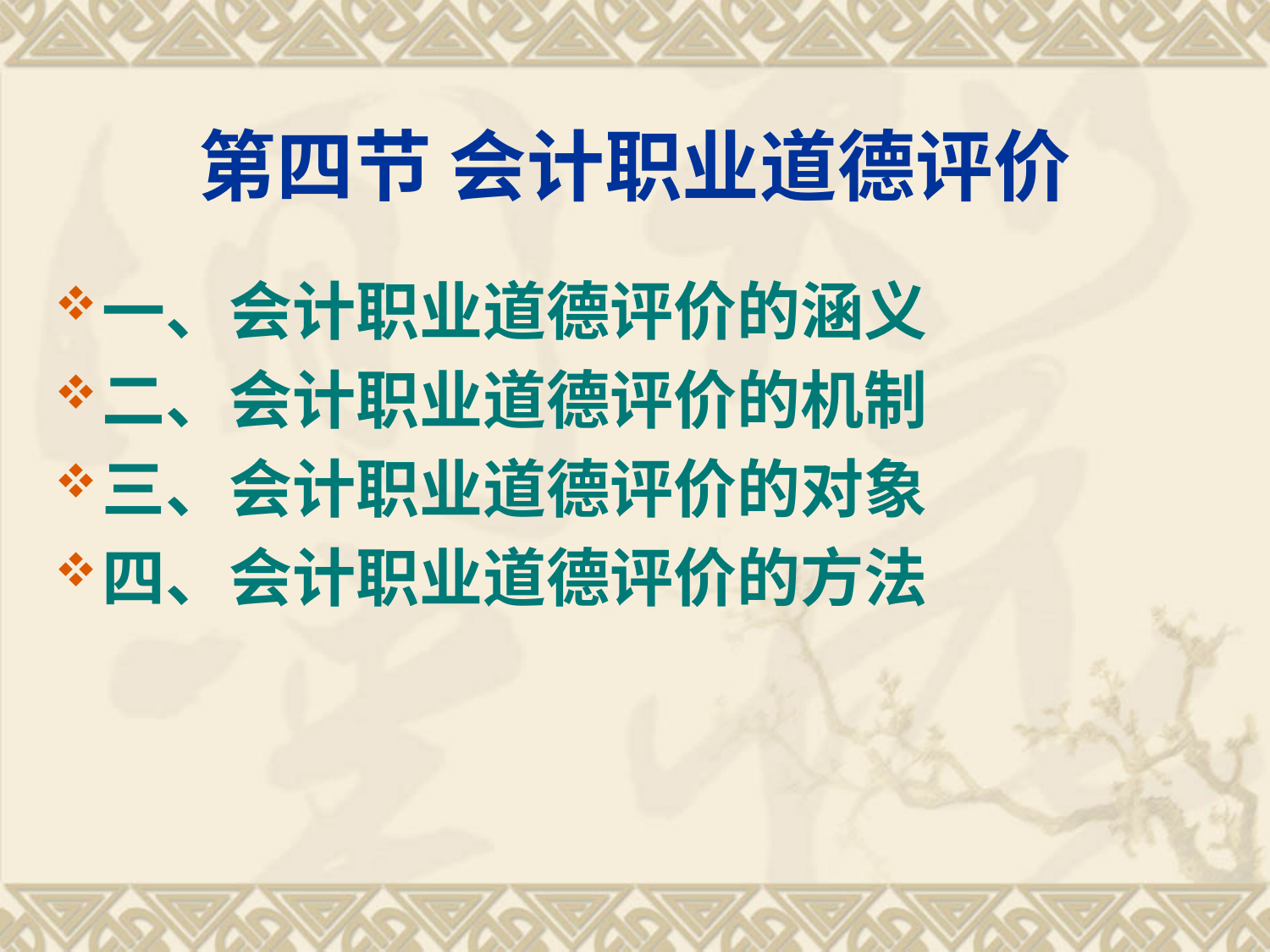

第四节 会计职业道德评价
一、会计职业道德评价的涵义
二、会计职业道德评价的机制
三、会计职业道德评价的对象
四、会计职业道德评价的方法